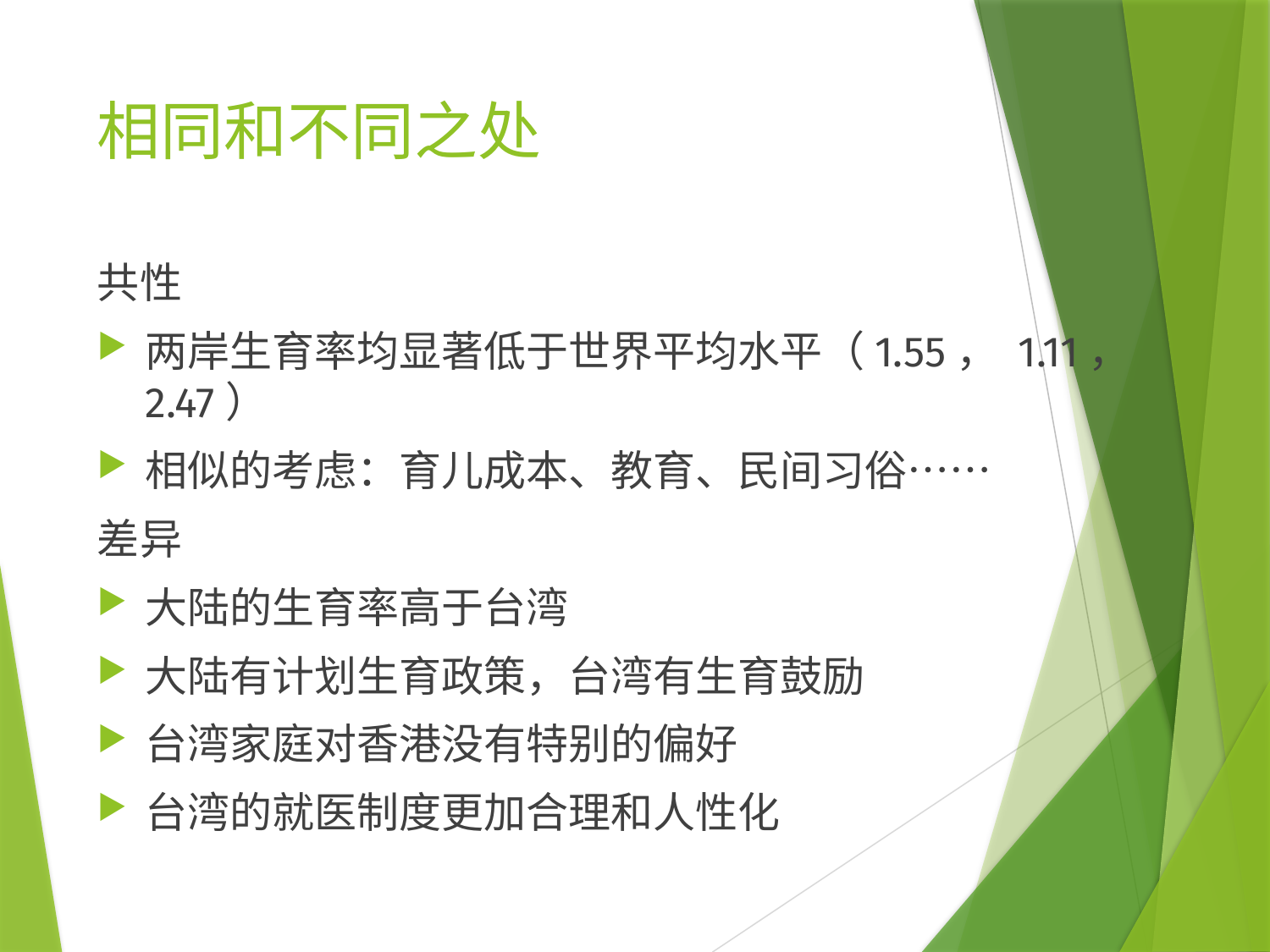

# 相同和不同之处
共性
两岸生育率均显著低于世界平均水平（1.55， 1.11， 2.47）
相似的考虑：育儿成本、教育、民间习俗……
差异
大陆的生育率高于台湾
大陆有计划生育政策，台湾有生育鼓励
台湾家庭对香港没有特别的偏好
台湾的就医制度更加合理和人性化